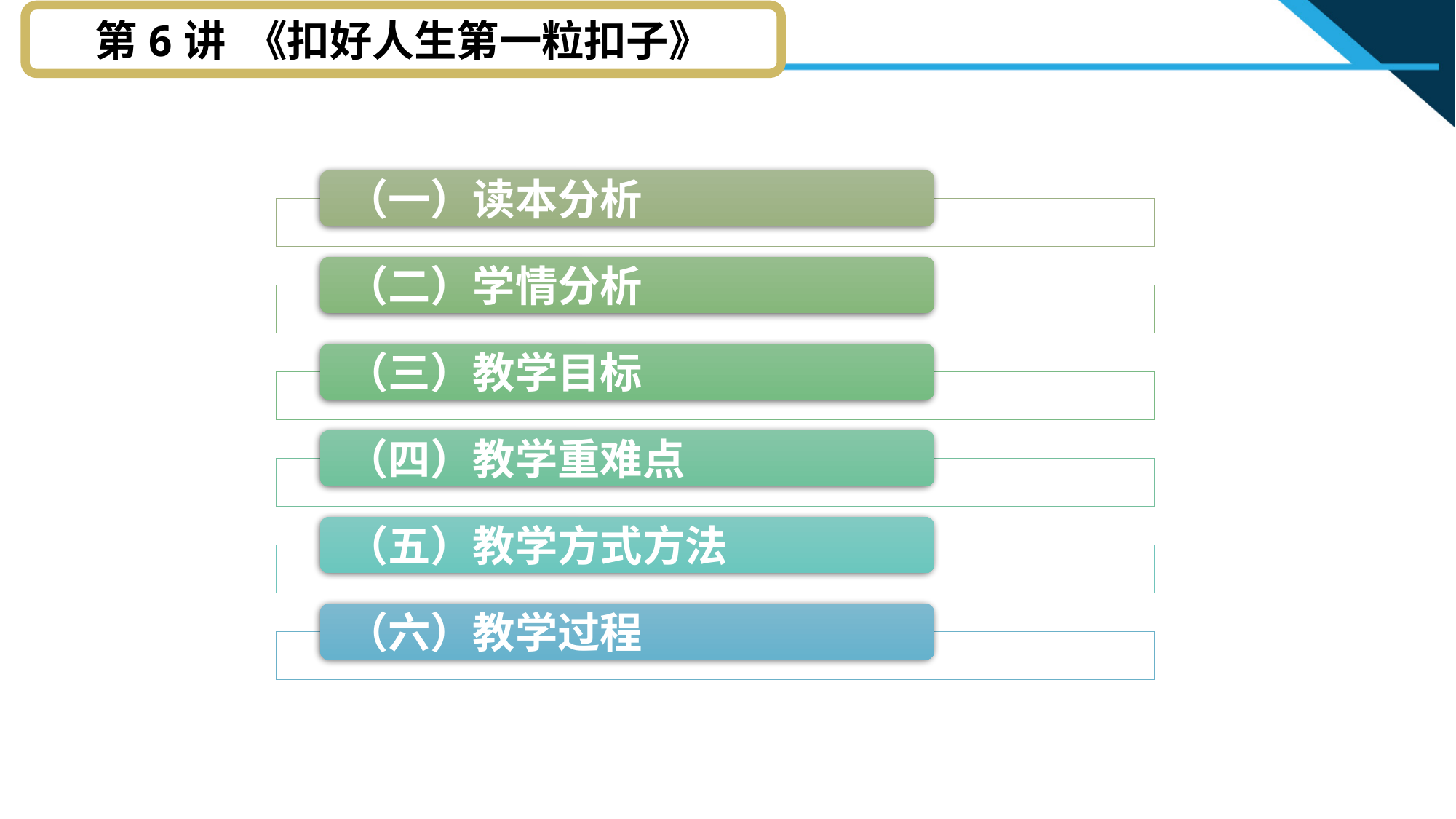

第6讲  《扣好人生第一粒扣子》

（一）读本分析

（二）学情分析

（三）教学目标

（四）教学重难点

（五）教学方式方法

（六）教学过程